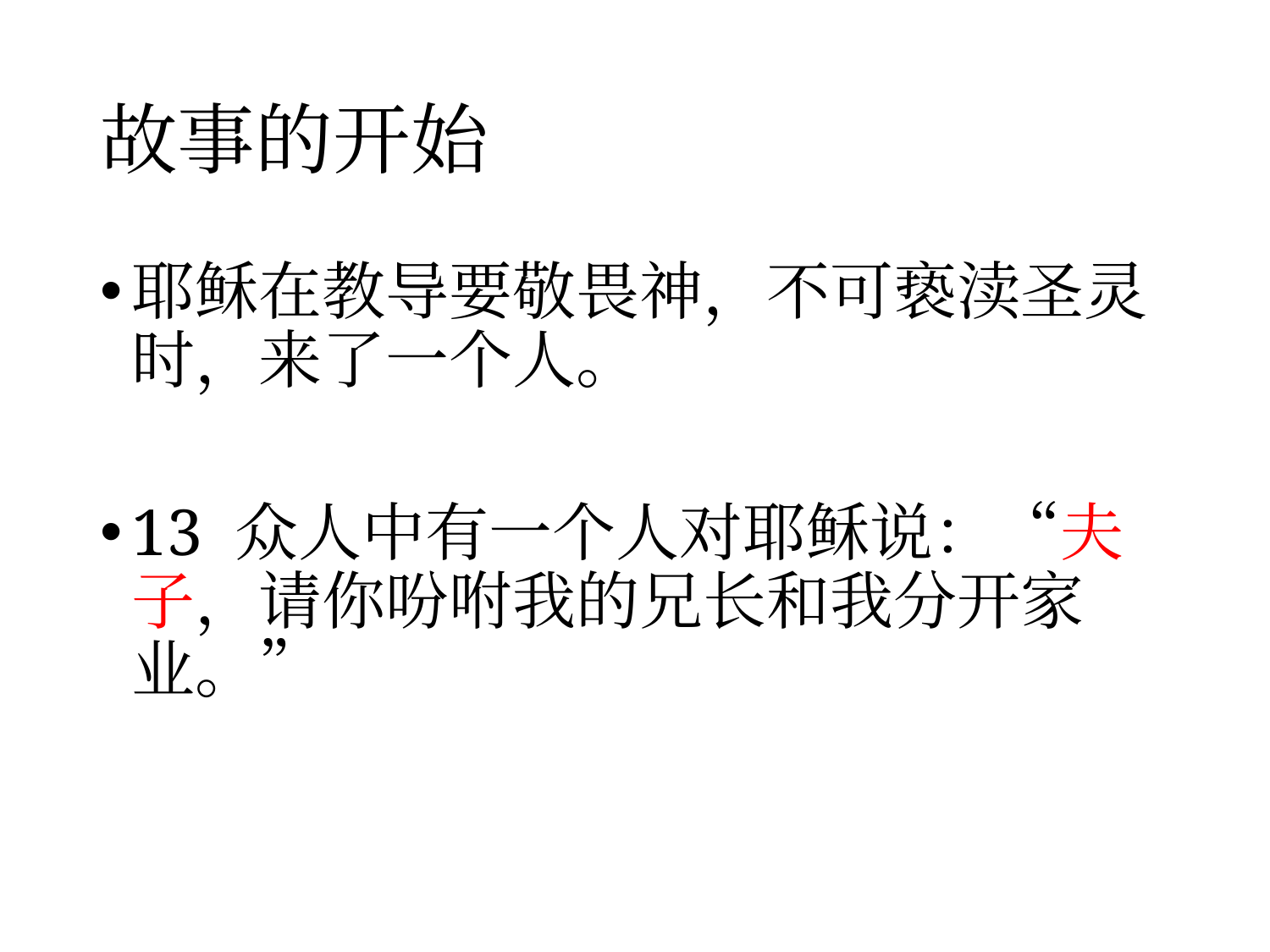

# 故事的开始
耶稣在教导要敬畏神，不可亵渎圣灵时，来了一个人。

13 众人中有一个人对耶稣说：“夫子，请你吩咐我的兄长和我分开家业。”